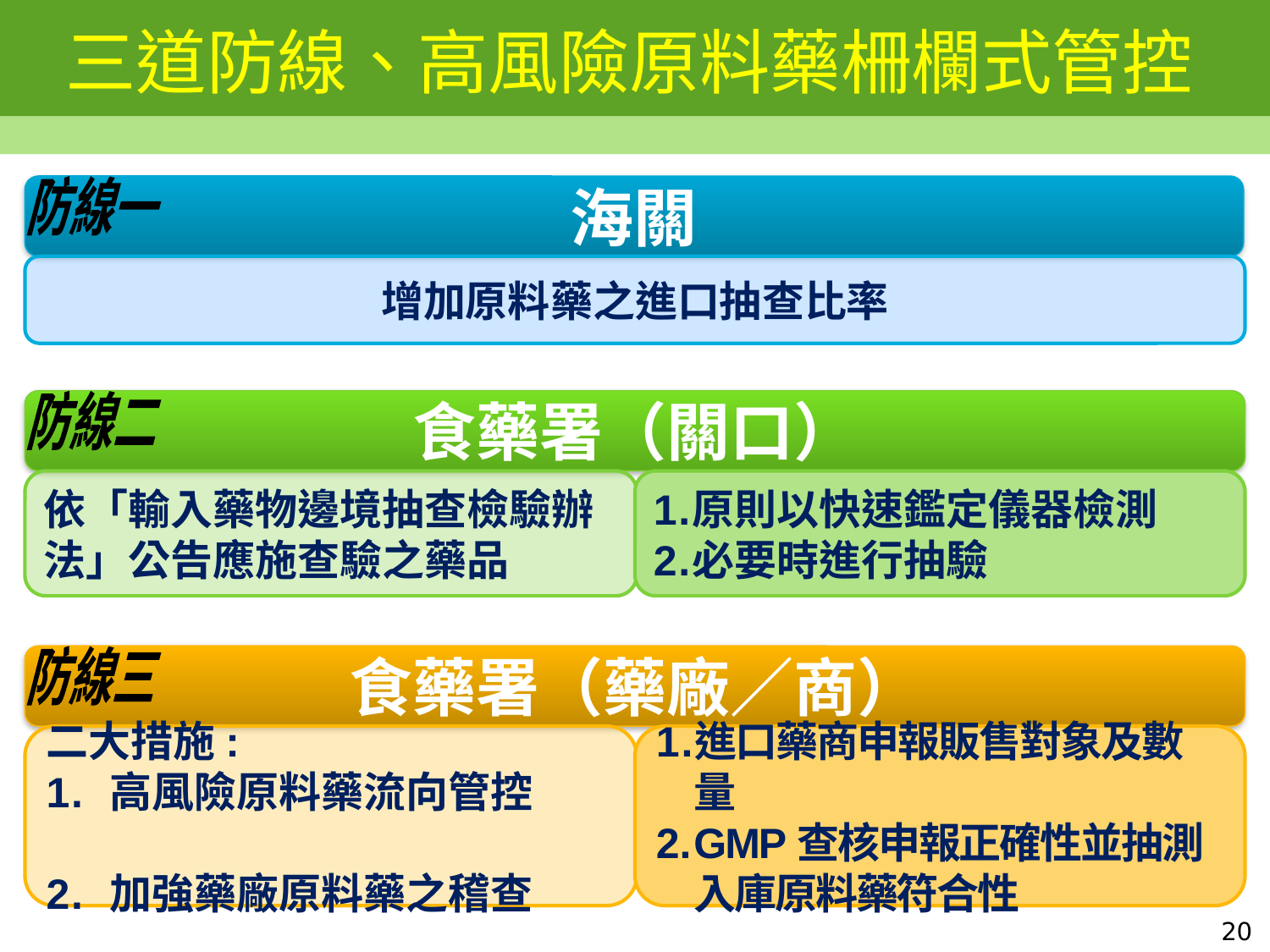

# 三道防線、高風險原料藥柵欄式管控
海關
防線一
增加原料藥之進口抽查比率
食藥署（關口）
防線二
依「輸入藥物邊境抽查檢驗辦法」公告應施查驗之藥品
原則以快速鑑定儀器檢測
必要時進行抽驗
食藥署（藥廠／商）
防線三
二大措施:
高風險原料藥流向管控
加強藥廠原料藥之稽查
進口藥商申報販售對象及數量
GMP查核申報正確性並抽測入庫原料藥符合性
20